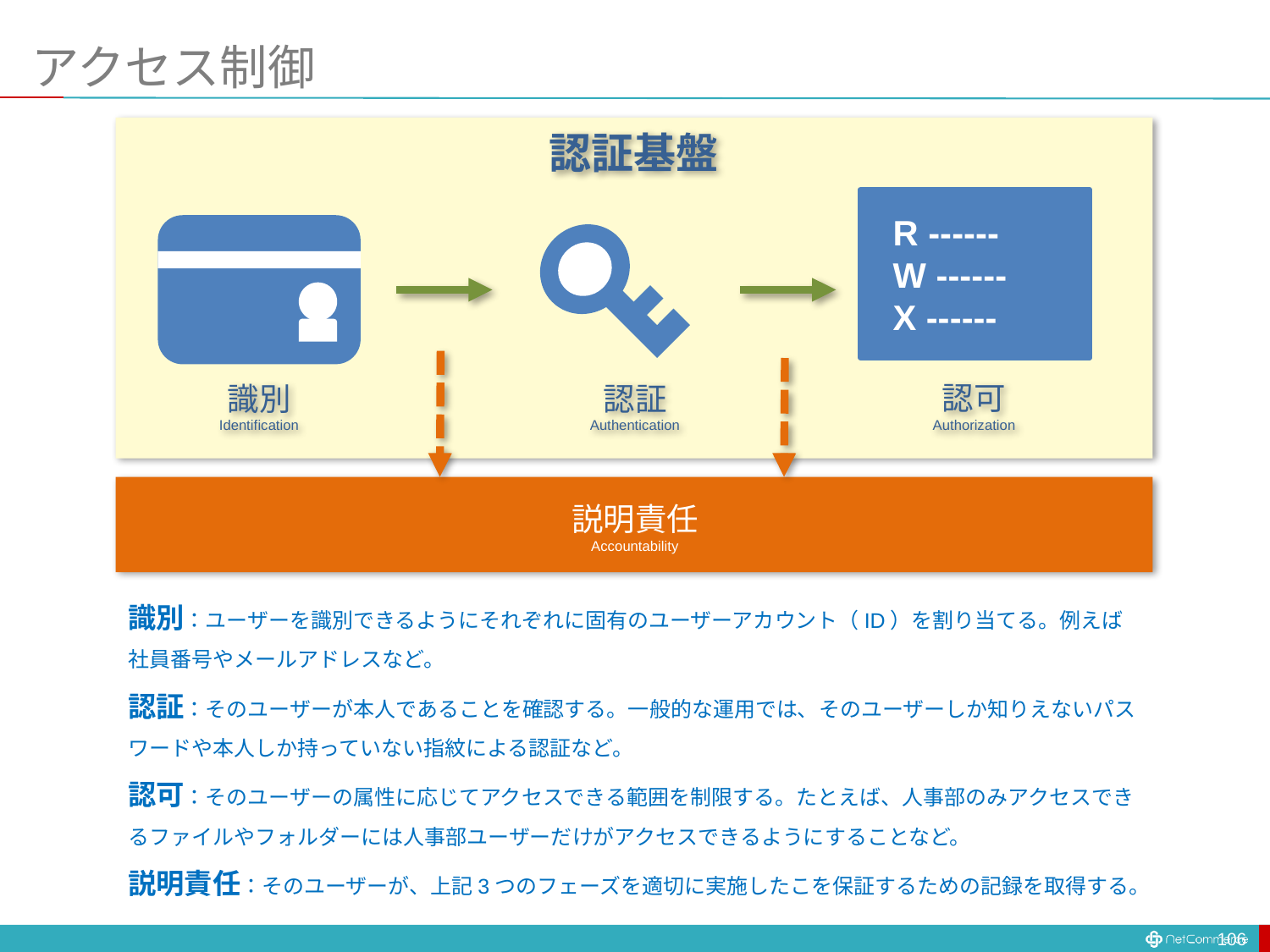

# アクセス制御

認証基盤

R ------
W ------
X ------

認可
Authorization
識別
Identification
認証
Authentication

説明責任
Accountability
識別：ユーザーを識別できるようにそれぞれに固有のユーザーアカウント（ID）を割り当てる。例えば社員番号やメールアドレスなど。
認証：そのユーザーが本人であることを確認する。一般的な運用では、そのユーザーしか知りえないパスワードや本人しか持っていない指紋による認証など。
認可：そのユーザーの属性に応じてアクセスできる範囲を制限する。たとえば、人事部のみアクセスできるファイルやフォルダーには人事部ユーザーだけがアクセスできるようにすることなど。
説明責任：そのユーザーが、上記3つのフェーズを適切に実施したこを保証するための記録を取得する。
106